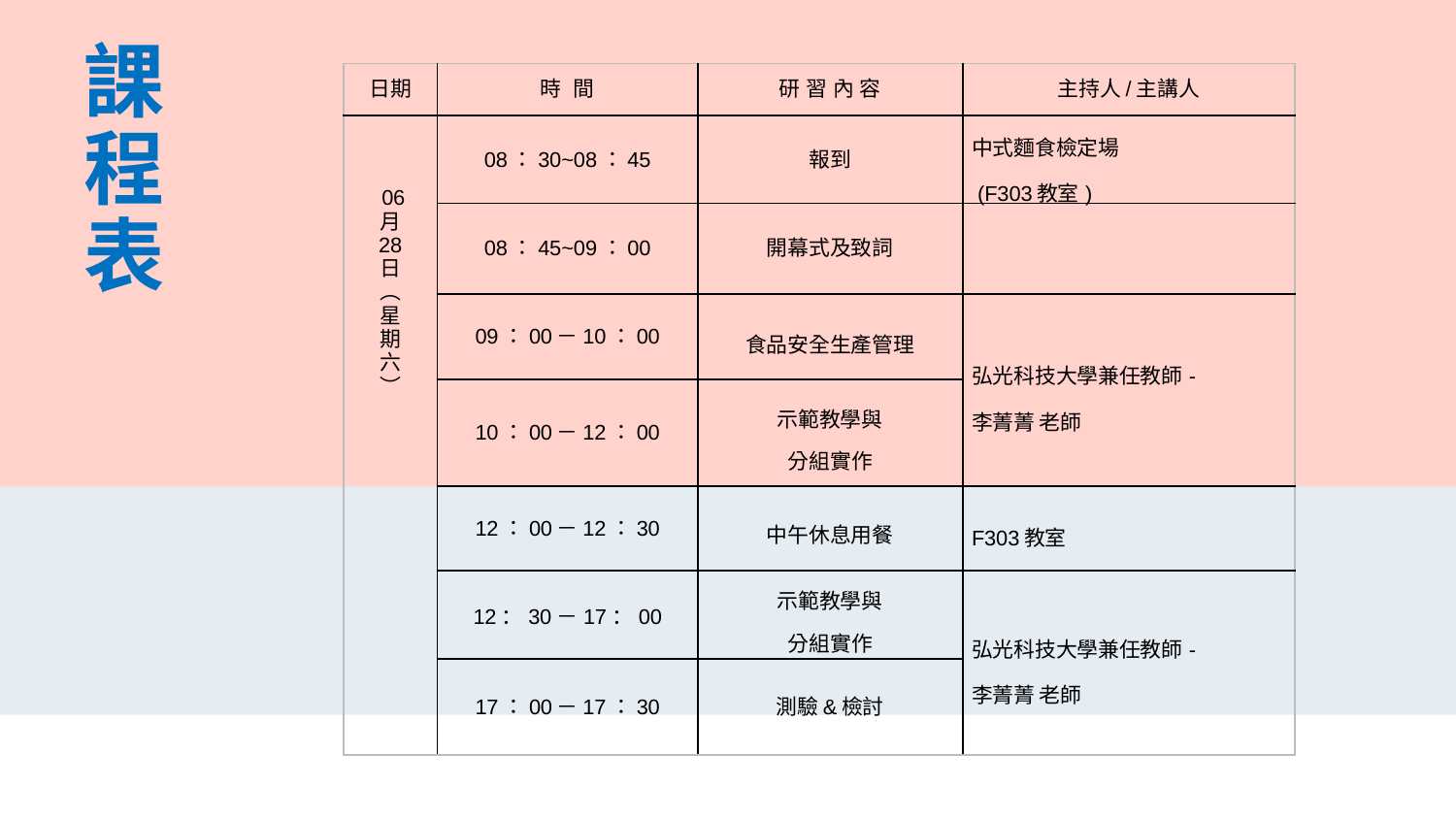

課
程
表
| 日期 | 時 間 | 研 習 內 容 | 主持人/主講人 |
| --- | --- | --- | --- |
| 06 月 28 日 ︵ 星 期 六 ︶ | 08：30~08：45 | 報到 | 中式麵食檢定場 (F303教室) |
|  | 08：45~09：00 | 開幕式及致詞 |  |
|  | 09：00－10：00 | 食品安全生產管理 | 弘光科技大學兼任教師- 李菁菁 老師 |
|  | 10：00－12：00 | 示範教學與 分組實作 |  |
|  | 12：00－12：30 | 中午休息用餐 | F303教室 |
|  | 12：30－17：00 | 示範教學與 分組實作 | 弘光科技大學兼任教師- 李菁菁 老師 |
|  | 17：00－17：30 | 測驗&檢討 |  |